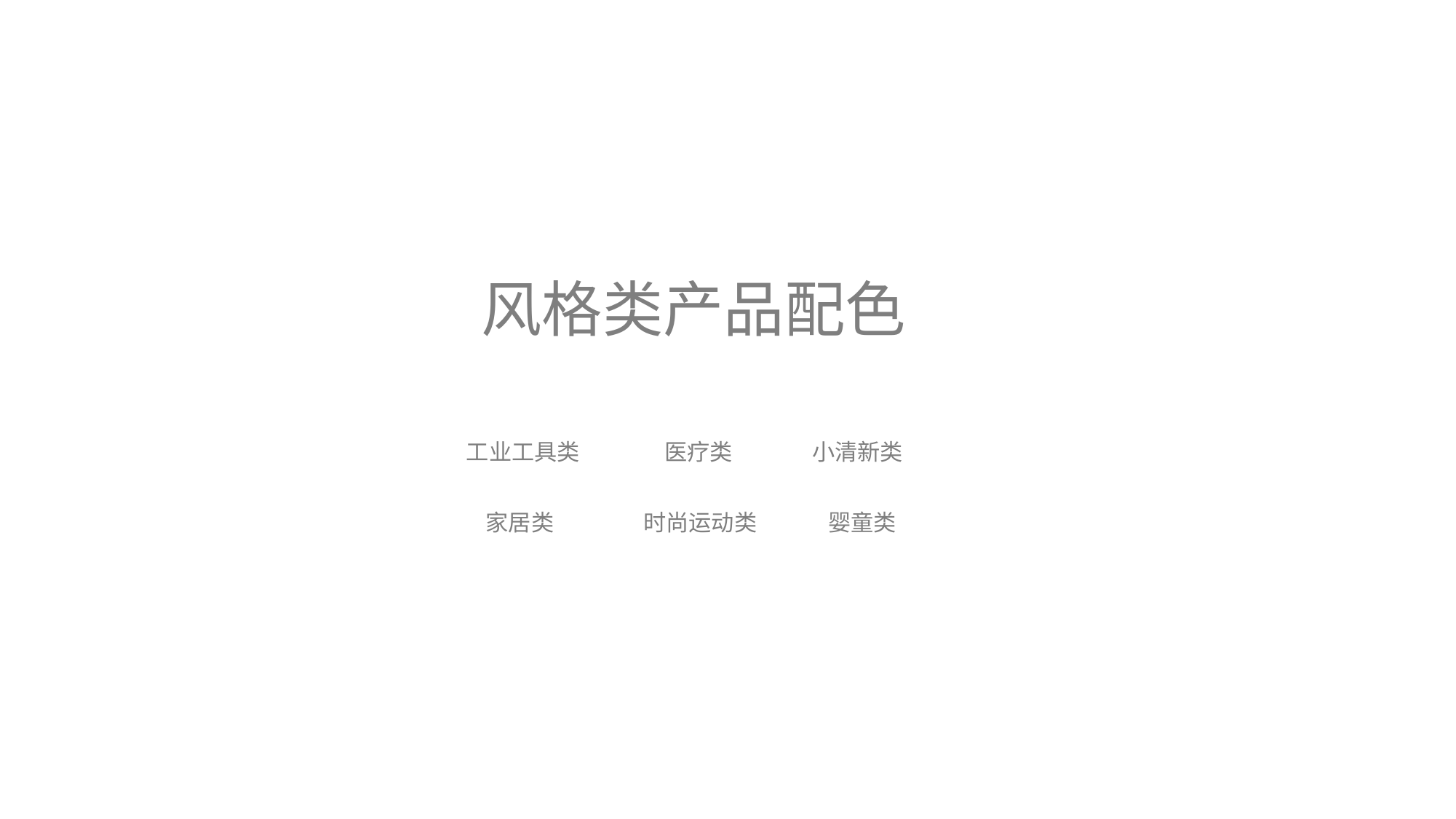

风格类产品配色
工业工具类
医疗类
小清新类
家居类
时尚运动类
婴童类